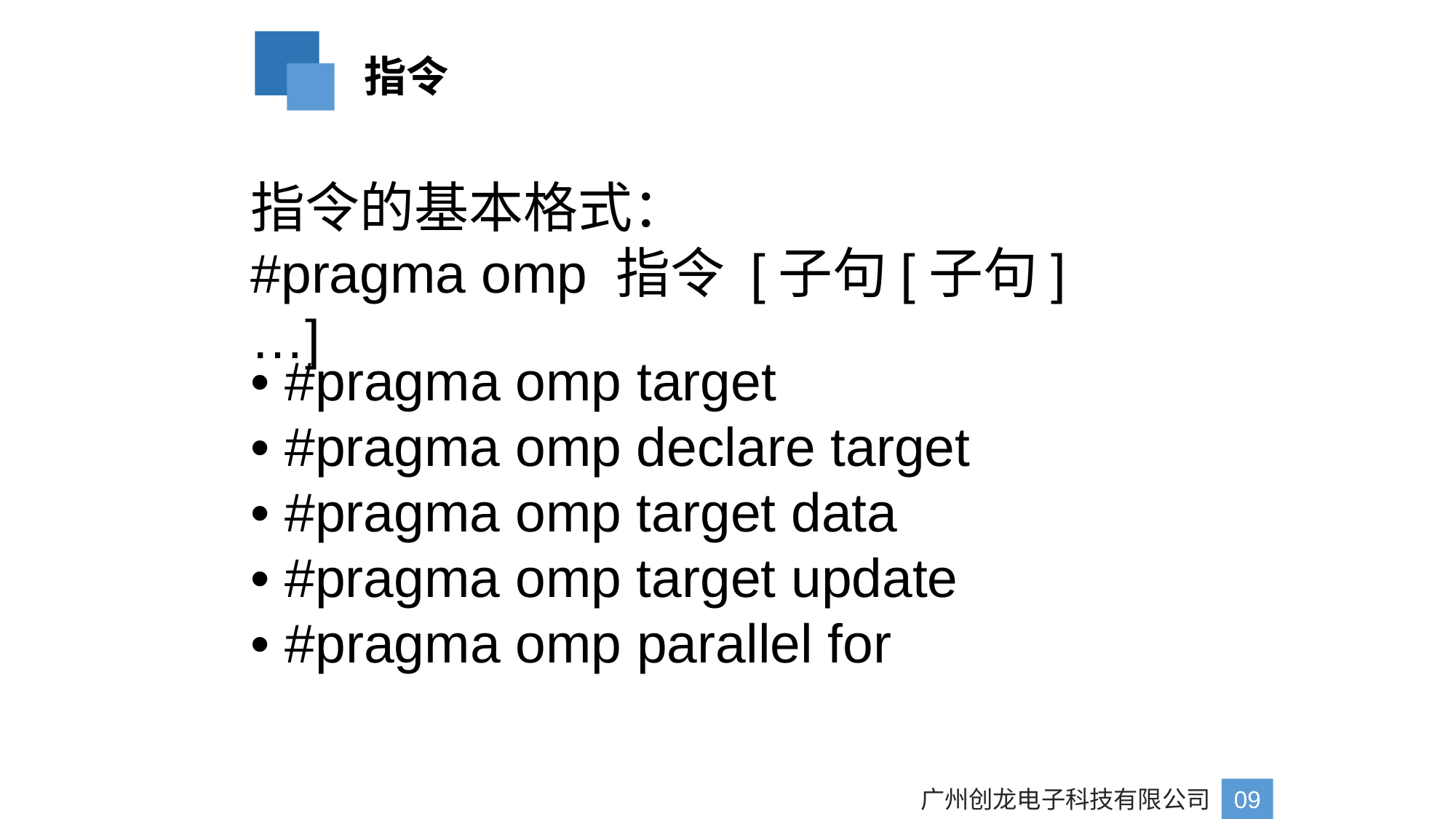

指令
指令的基本格式：
#pragma omp 指令 [子句[子句]…]
• #pragma omp target
• #pragma omp declare target
• #pragma omp target data
• #pragma omp target update
• #pragma omp parallel for
广州创龙电子科技有限公司
09